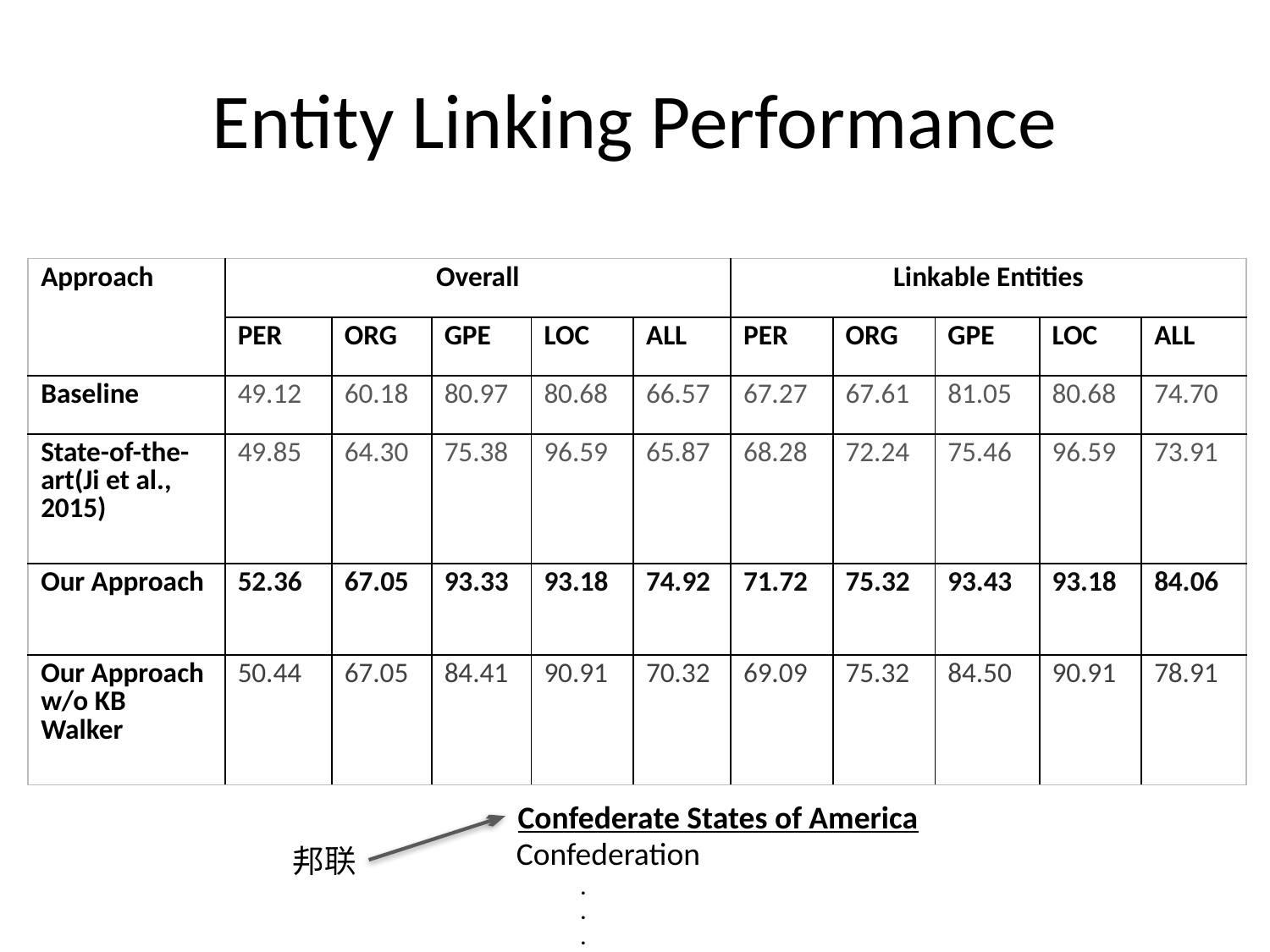

# Entity Linking Performance
| Approach | Overall |  |  |  |  | Linkable Entities |  |  |  |  |
| --- | --- | --- | --- | --- | --- | --- | --- | --- | --- | --- |
|  | PER | ORG | GPE | LOC | ALL | PER | ORG | GPE | LOC | ALL |
| Baseline | 49.12 | 60.18 | 80.97 | 80.68 | 66.57 | 67.27 | 67.61 | 81.05 | 80.68 | 74.70 |
| State-of-the-art(Ji et al., 2015) | 49.85 | 64.30 | 75.38 | 96.59 | 65.87 | 68.28 | 72.24 | 75.46 | 96.59 | 73.91 |
| Our Approach | 52.36 | 67.05 | 93.33 | 93.18 | 74.92 | 71.72 | 75.32 | 93.43 | 93.18 | 84.06 |
| Our Approach w/o KB Walker | 50.44 | 67.05 | 84.41 | 90.91 | 70.32 | 69.09 | 75.32 | 84.50 | 90.91 | 78.91 |
Confederate States of America
Confederation
邦联
.
.
.